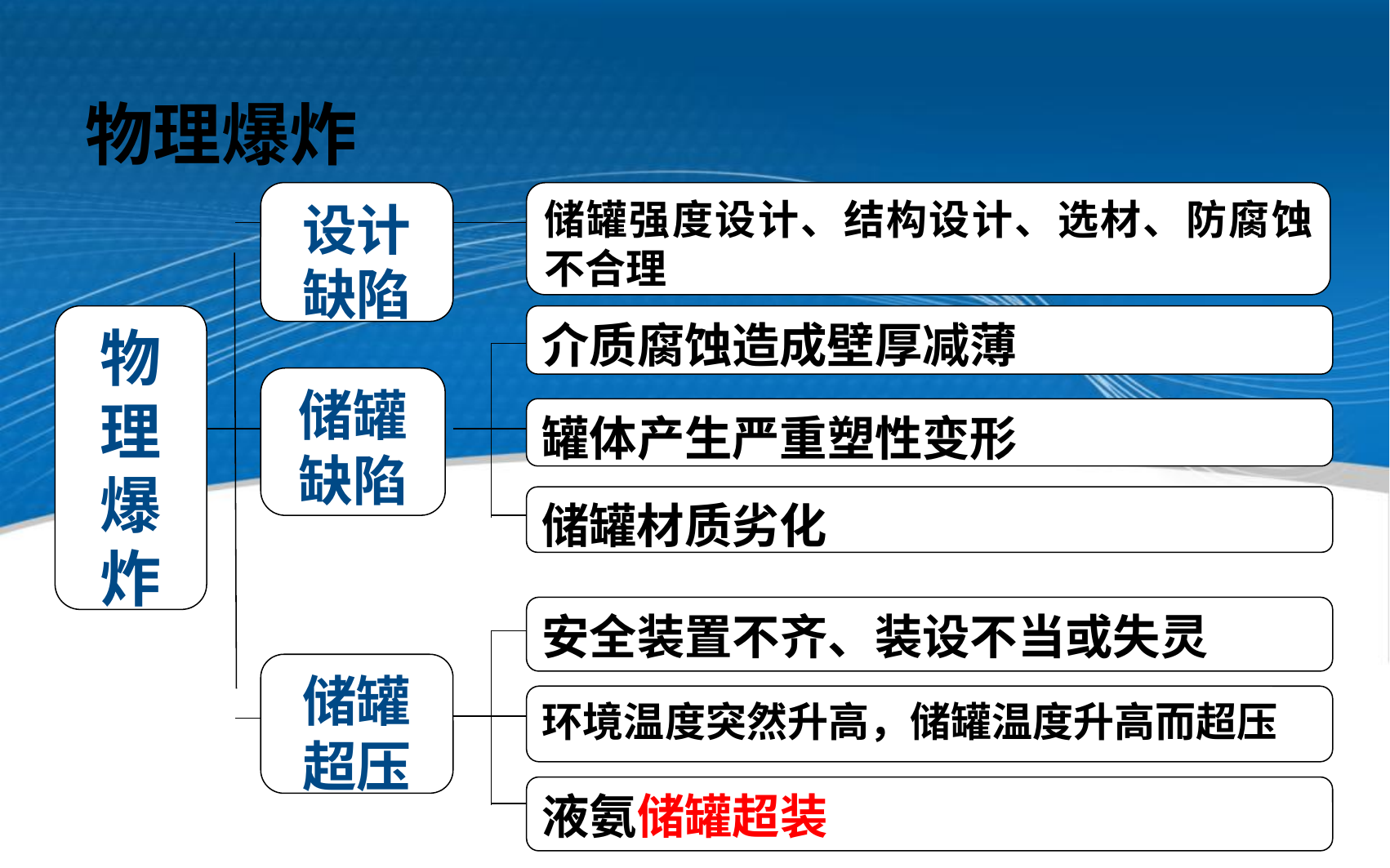

物理爆炸
设计缺陷
储罐强度设计、结构设计、选材、防腐蚀不合理
介质腐蚀造成壁厚减薄
物理
爆炸
储罐缺陷
罐体产生严重塑性变形
储罐材质劣化
安全装置不齐、装设不当或失灵
储罐超压
环境温度突然升高，储罐温度升高而超压

液氨储罐超装
7